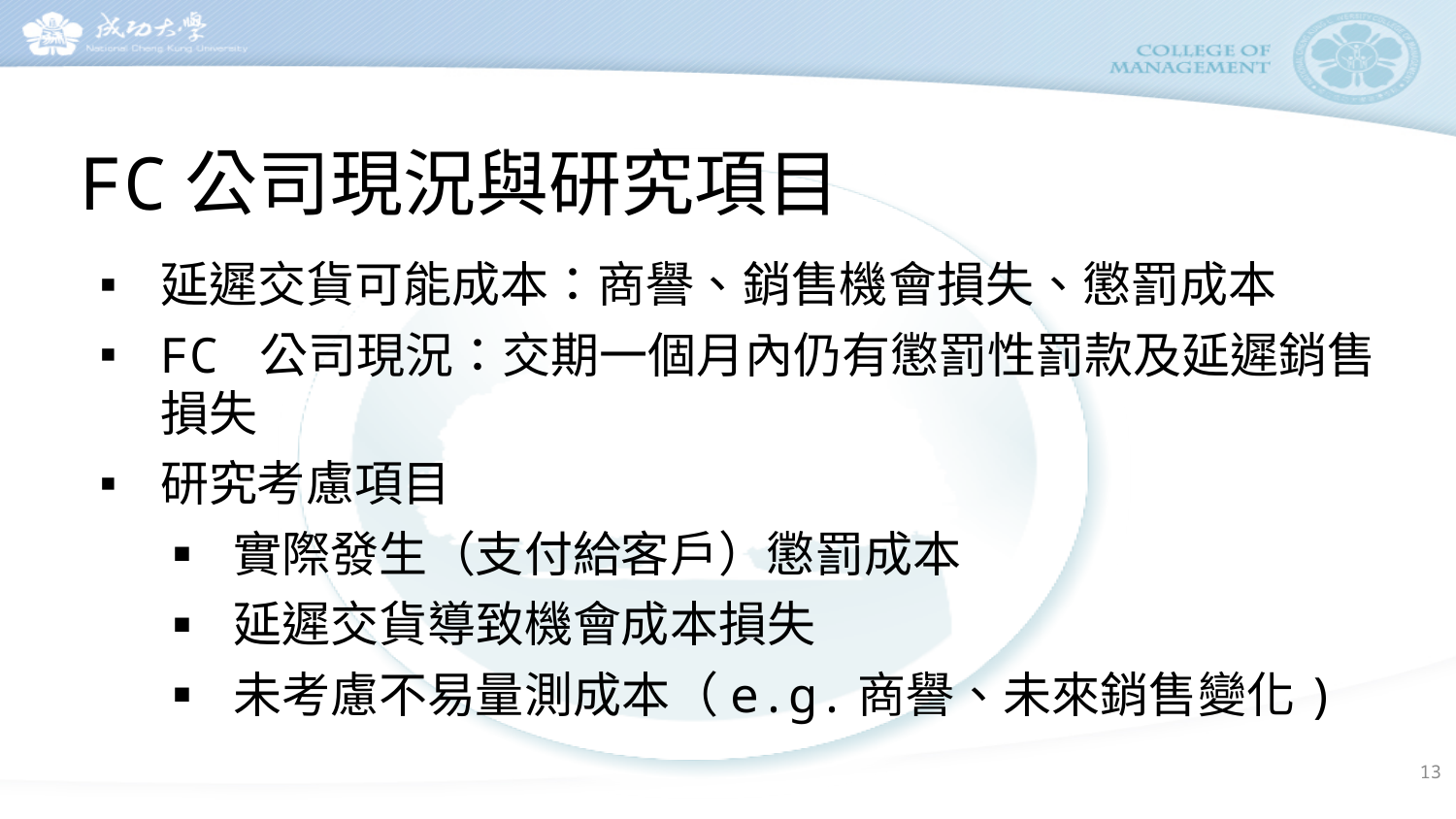

# FC公司現況與研究項目
延遲交貨可能成本：商譽、銷售機會損失、懲罰成本
FC 公司現況：交期一個月內仍有懲罰性罰款及延遲銷售損失
研究考慮項目
實際發生（支付給客戶）懲罰成本
延遲交貨導致機會成本損失
未考慮不易量測成本（e.g.商譽、未來銷售變化)

13